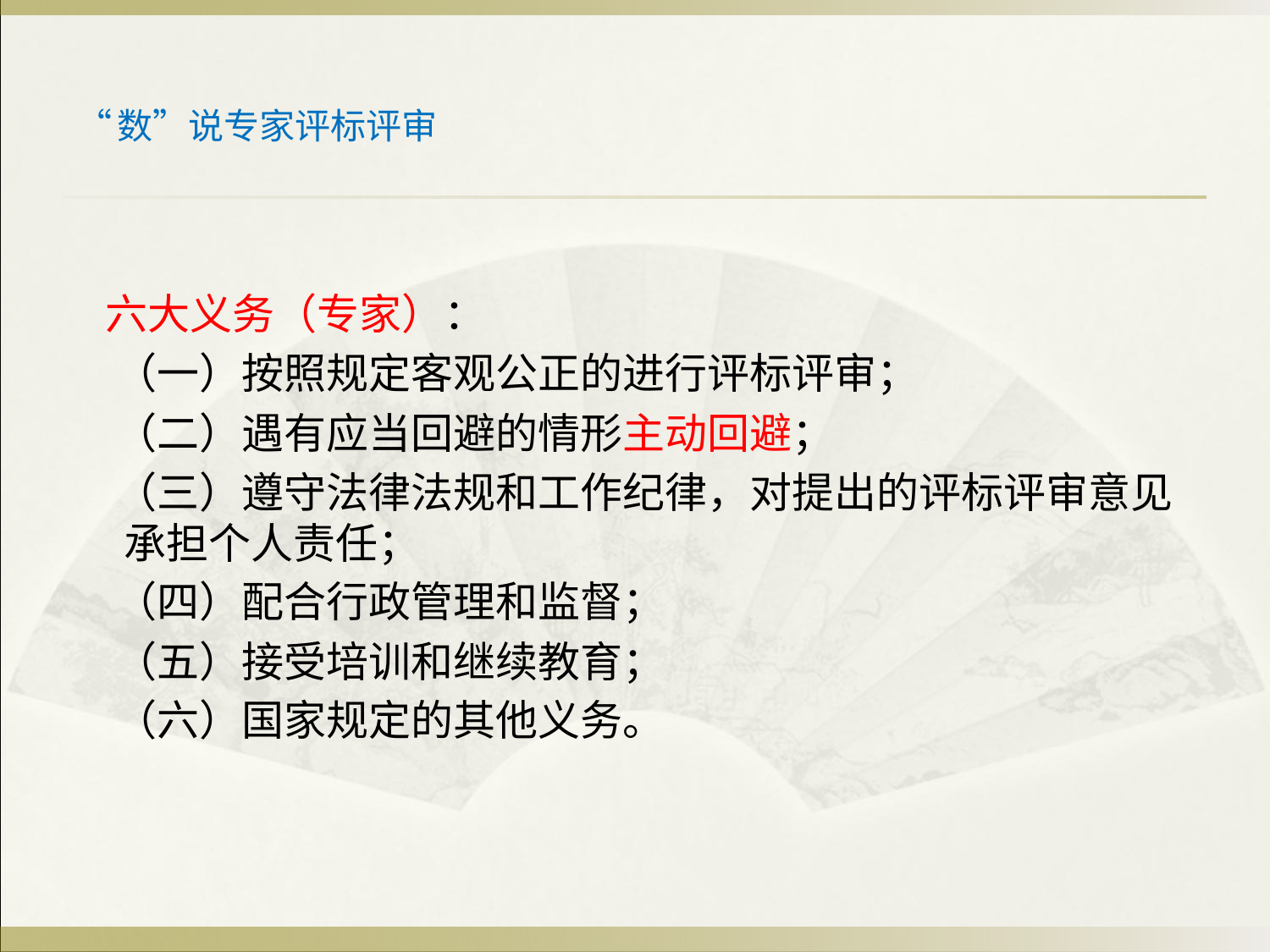

# “数”说专家评标评审

  六大义务（专家）：
   （一）按照规定客观公正的进行评标评审；
   （二）遇有应当回避的情形主动回避；
   （三）遵守法律法规和工作纪律，对提出的评标评审意见承担个人责任；
   （四）配合行政管理和监督；
   （五）接受培训和继续教育；
   （六）国家规定的其他义务。